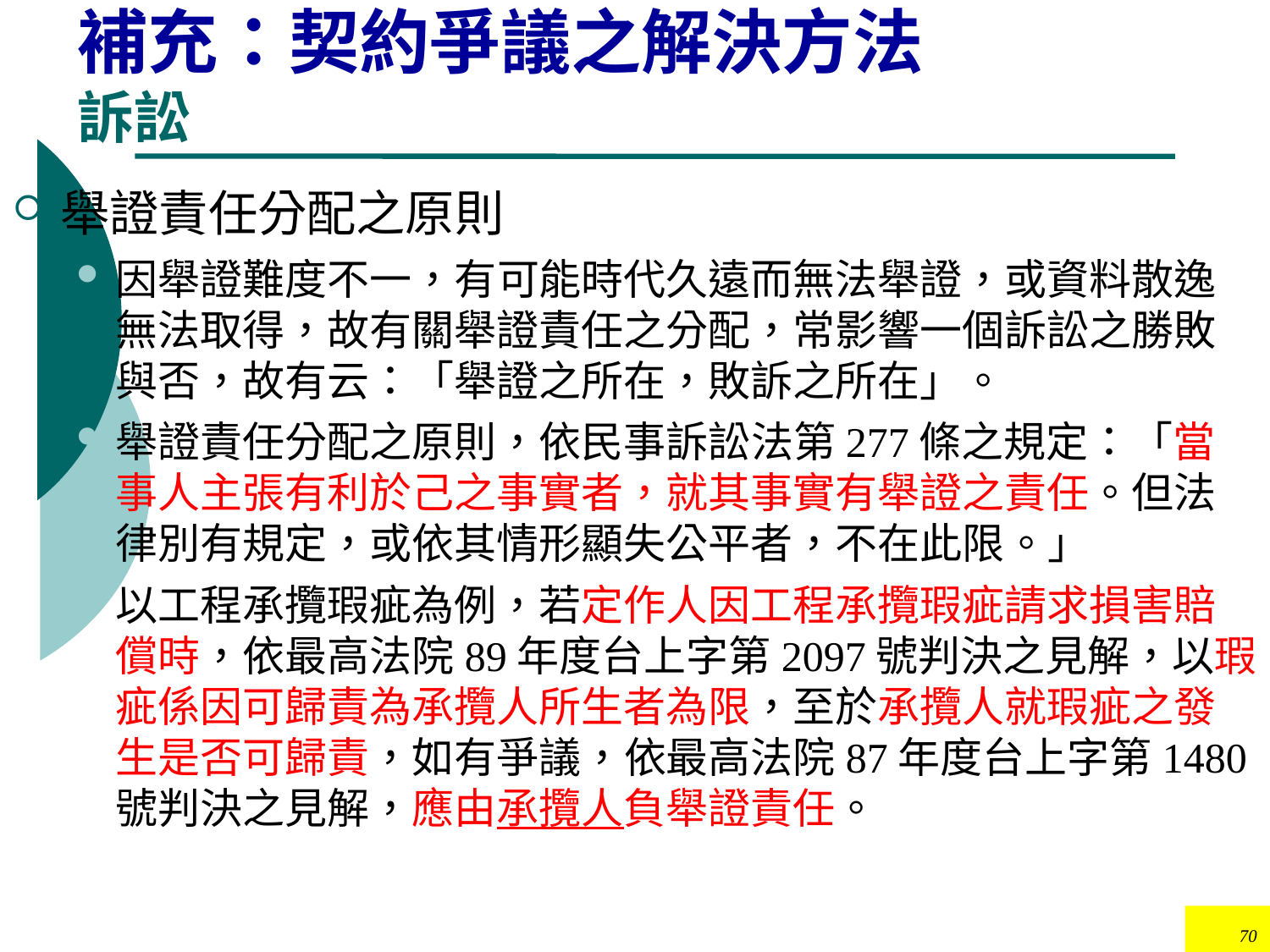

# 補充：契約爭議之解決方法 訴訟
舉證責任分配之原則
因舉證難度不一，有可能時代久遠而無法舉證，或資料散逸無法取得，故有關舉證責任之分配，常影響一個訴訟之勝敗與否，故有云：「舉證之所在，敗訴之所在」。
舉證責任分配之原則，依民事訴訟法第277條之規定：「當事人主張有利於己之事實者，就其事實有舉證之責任。但法律別有規定，或依其情形顯失公平者，不在此限。」
以工程承攬瑕疵為例，若定作人因工程承攬瑕疵請求損害賠償時，依最高法院89年度台上字第2097號判決之見解，以瑕疵係因可歸責為承攬人所生者為限，至於承攬人就瑕疵之發生是否可歸責，如有爭議，依最高法院87年度台上字第1480號判決之見解，應由承攬人負舉證責任。
70